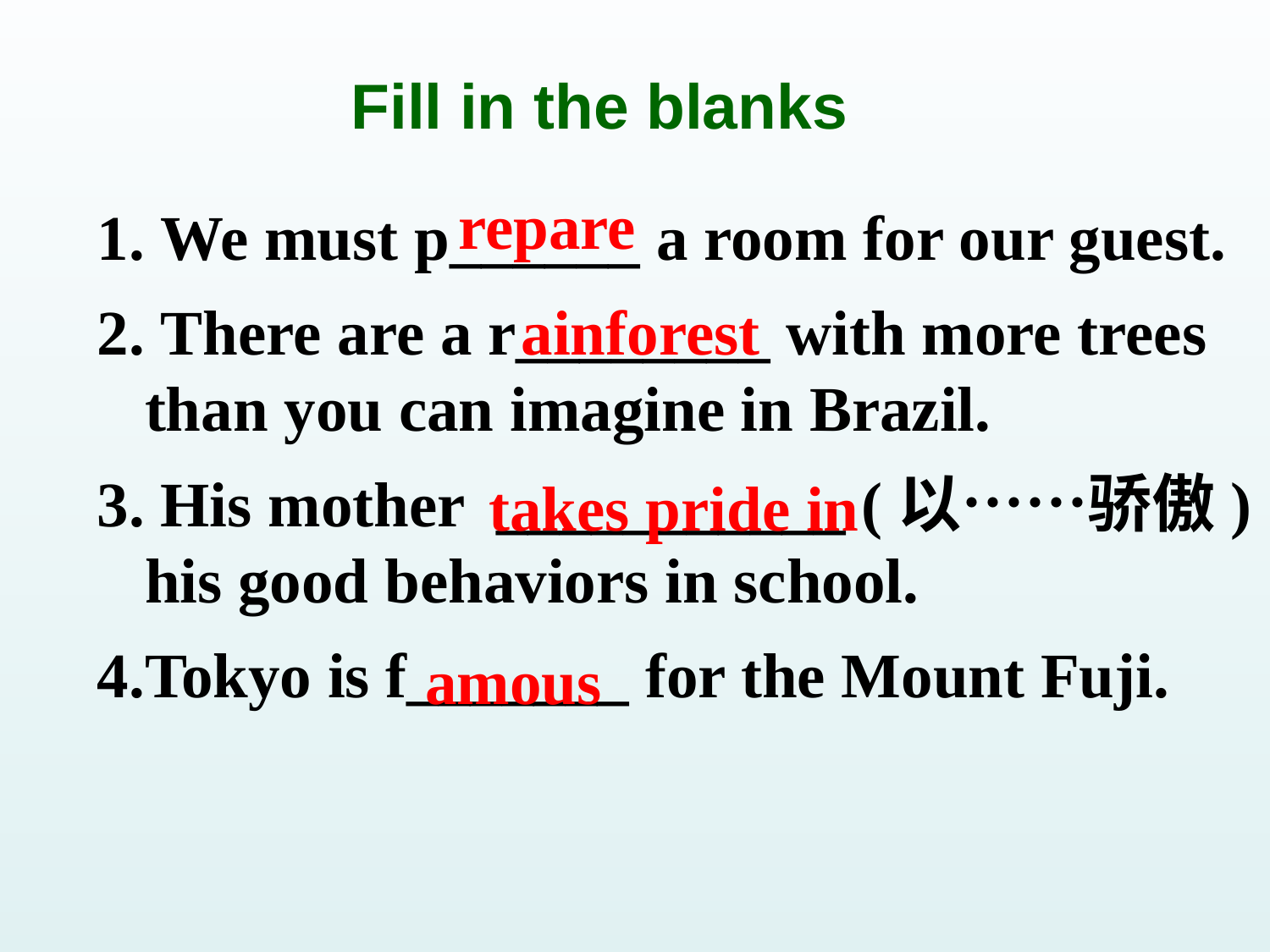

Fill in the blanks
repare
 We must p______ a room for our guest.
 There are a r________ with more trees than you can imagine in Brazil.
 His mother  ___________ (以……骄傲) his good behaviors in school.
Tokyo is f_______ for the Mount Fuji.
ainforest
takes pride in
amous